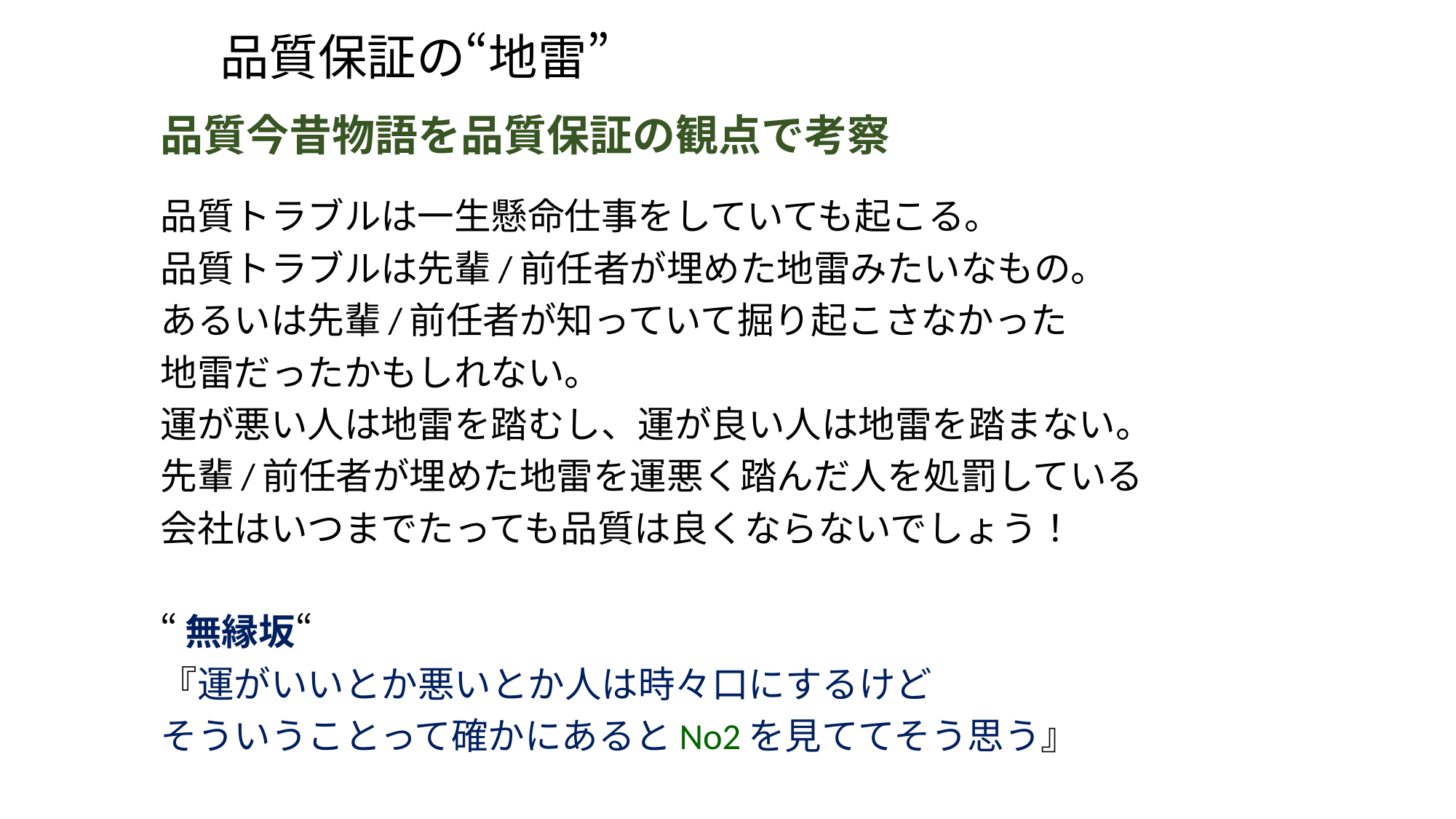

# 品質保証の“地雷”
品質今昔物語を品質保証の観点で考察

品質トラブルは一生懸命仕事をしていても起こる。
品質トラブルは先輩/前任者が埋めた地雷みたいなもの。
あるいは先輩/前任者が知っていて掘り起こさなかった
地雷だったかもしれない。
運が悪い人は地雷を踏むし、運が良い人は地雷を踏まない。
先輩/前任者が埋めた地雷を運悪く踏んだ人を処罰している
会社はいつまでたっても品質は良くならないでしょう！

“無縁坂“
『運がいいとか悪いとか人は時々口にするけど
そういうことって確かにあるとNo2を見ててそう思う』